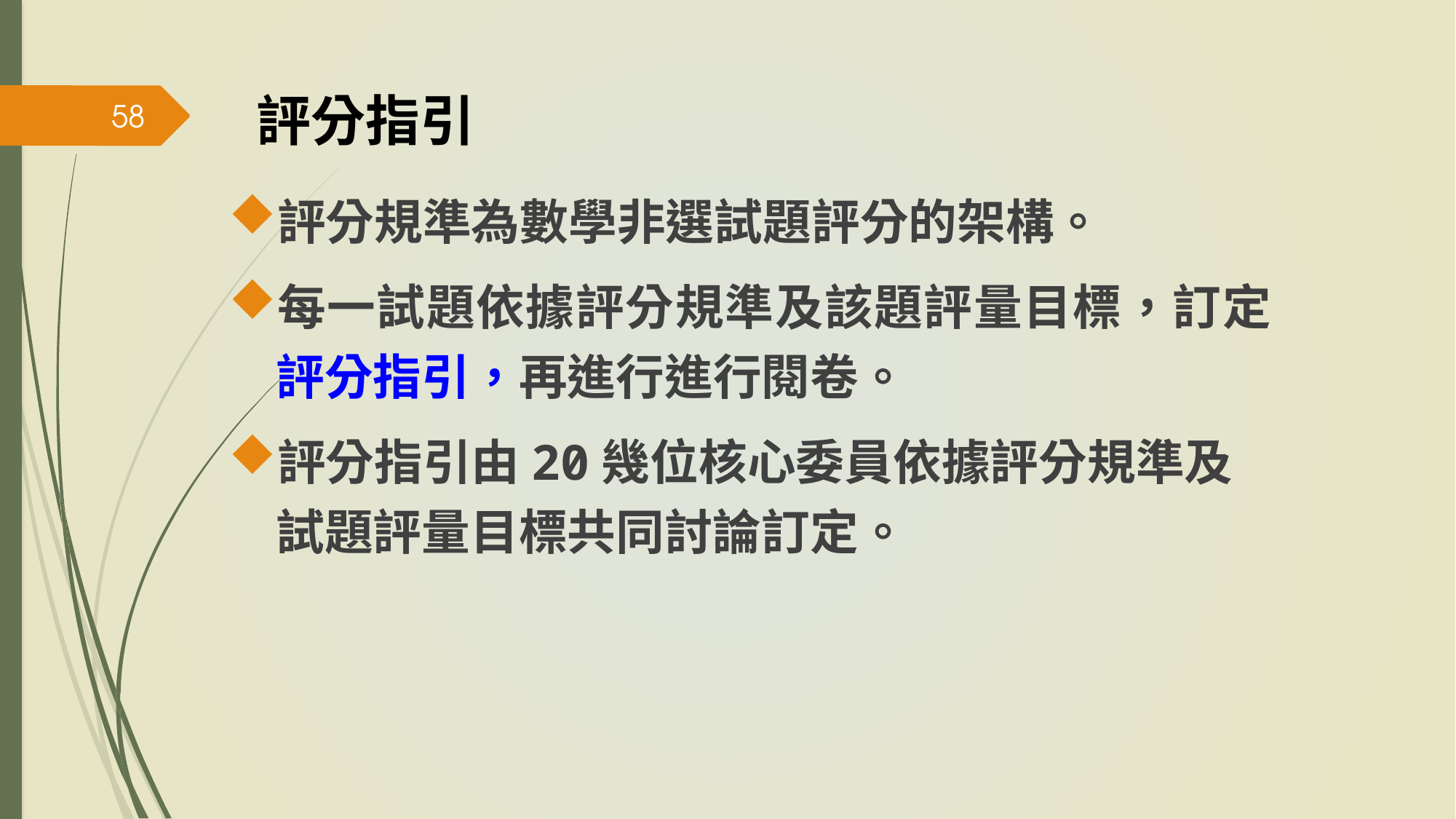

# 評分指引
58
評分規準為數學非選試題評分的架構。
每一試題依據評分規準及該題評量目標，訂定評分指引，再進行進行閱卷。
評分指引由20幾位核心委員依據評分規準及試題評量目標共同討論訂定。